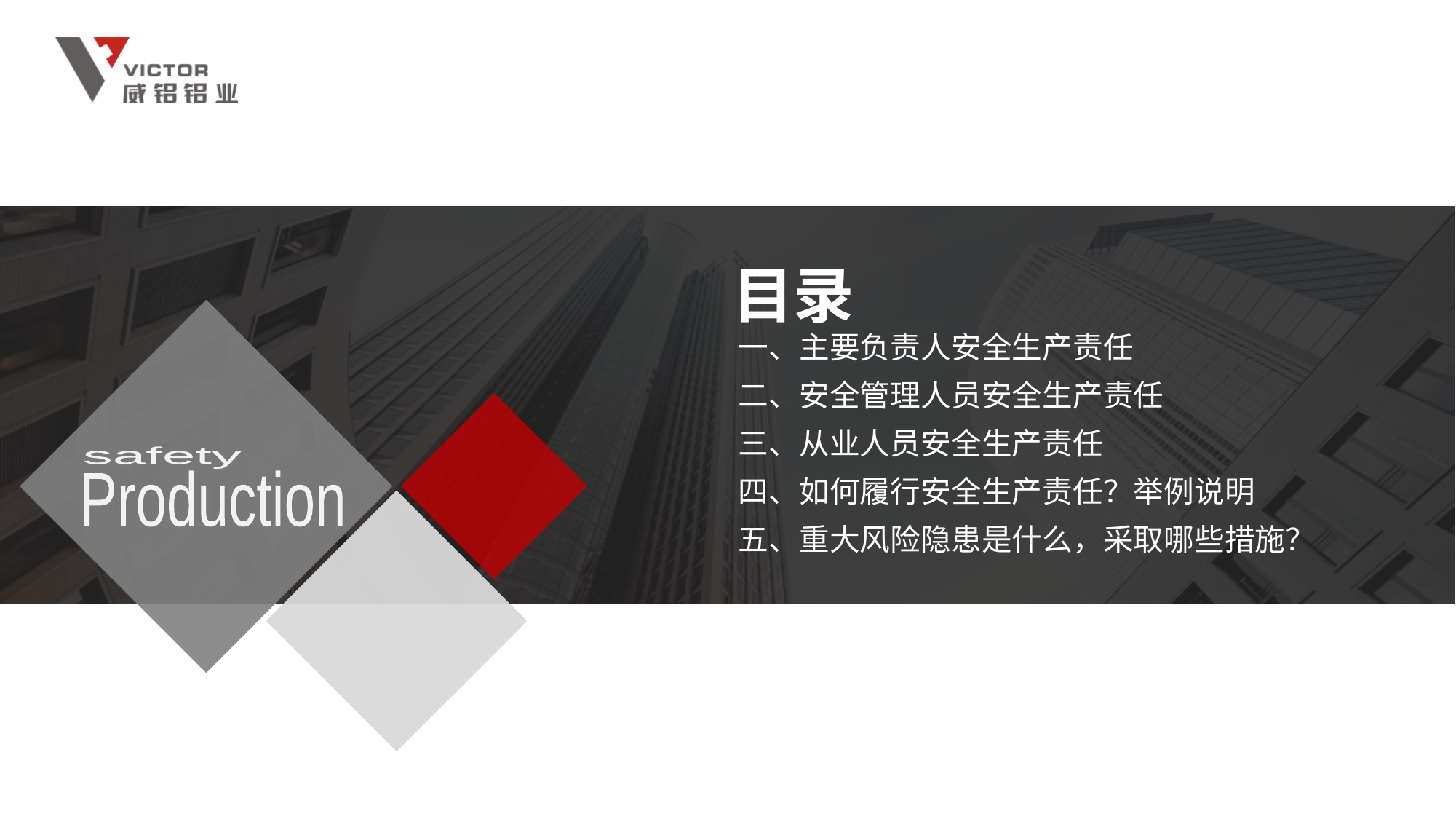

# 目录
一、主要负责人安全生产责任
二、安全管理人员安全生产责任
三、从业人员安全生产责任
四、如何履行安全生产责任？举例说明
五、重大风险隐患是什么，采取哪些措施？